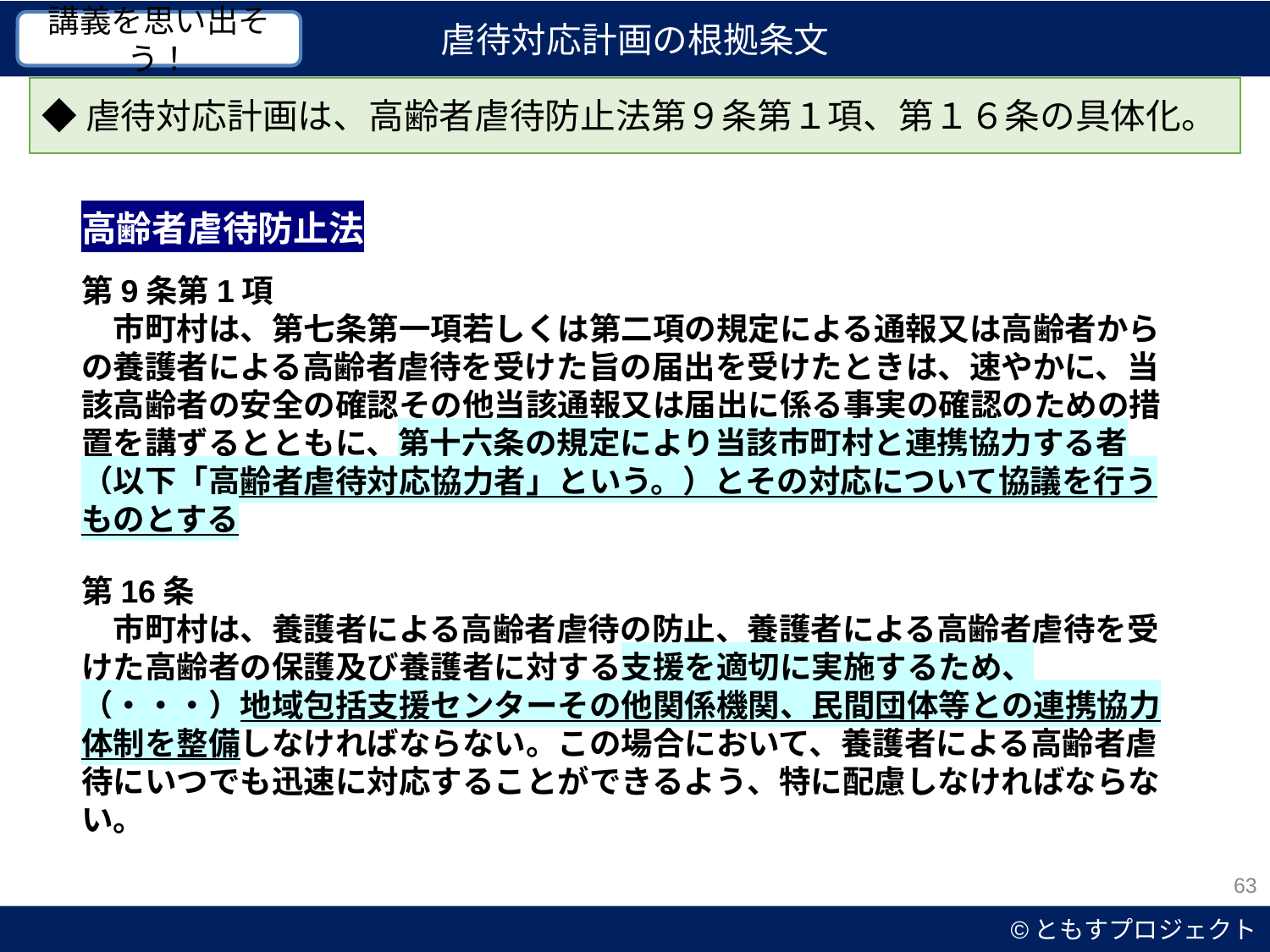

虐待対応計画の根拠条文
講義を思い出そう！
◆虐待対応計画は、高齢者虐待防止法第９条第１項、第１６条の具体化。
高齢者虐待防止法

第9条第1項
　市町村は、第七条第一項若しくは第二項の規定による通報又は高齢者からの養護者による高齢者虐待を受けた旨の届出を受けたときは、速やかに、当該高齢者の安全の確認その他当該通報又は届出に係る事実の確認のための措置を講ずるとともに、第十六条の規定により当該市町村と連携協力する者（以下「高齢者虐待対応協力者」という。）とその対応について協議を行うものとする

第16条
　市町村は、養護者による高齢者虐待の防止、養護者による高齢者虐待を受けた高齢者の保護及び養護者に対する支援を適切に実施するため、（・・・）地域包括支援センターその他関係機関、民間団体等との連携協力体制を整備しなければならない。この場合において、養護者による高齢者虐待にいつでも迅速に対応することができるよう、特に配慮しなければならない。

63
©ともすプロジェクト